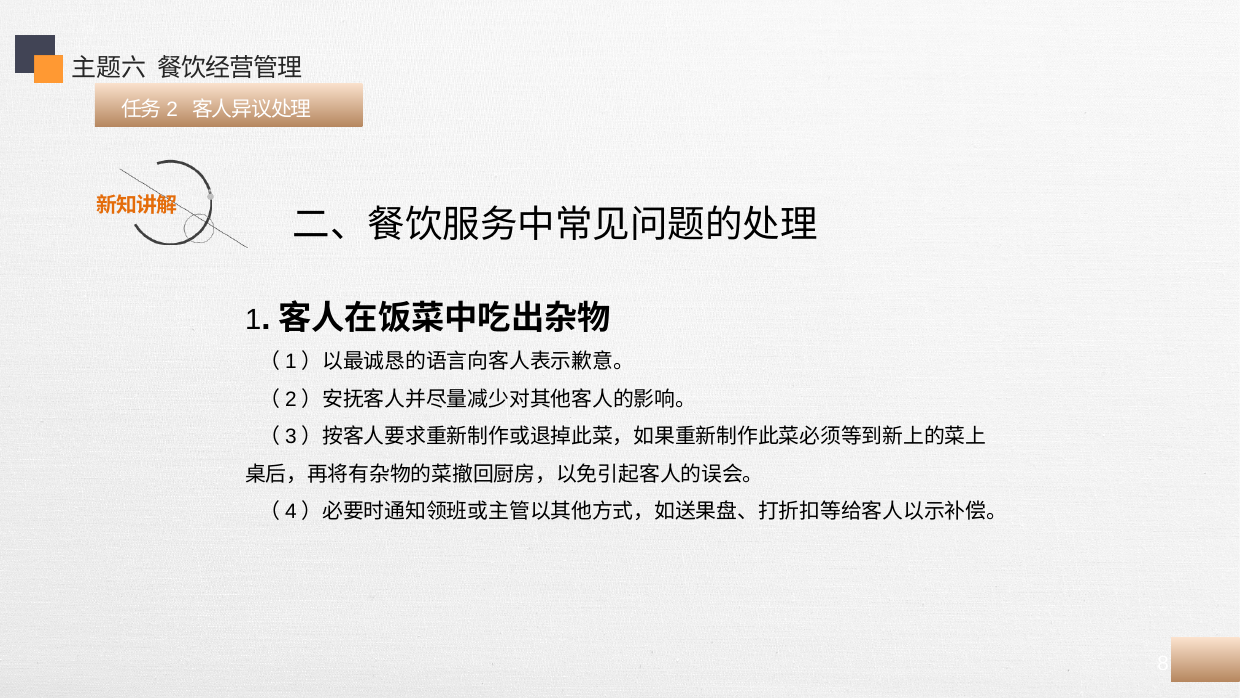

主题六  餐饮经营管理
 任务2  客人异议处理
二、餐饮服务中常见问题的处理
1.客人在饭菜中吃出杂物
  （1）以最诚恳的语言向客人表示歉意。
  （2）安抚客人并尽量减少对其他客人的影响。
  （3）按客人要求重新制作或退掉此菜，如果重新制作此菜必须等到新上的菜上桌后，再将有杂物的菜撤回厨房，以免引起客人的误会。
  （4）必要时通知领班或主管以其他方式，如送果盘、打折扣等给客人以示补偿。